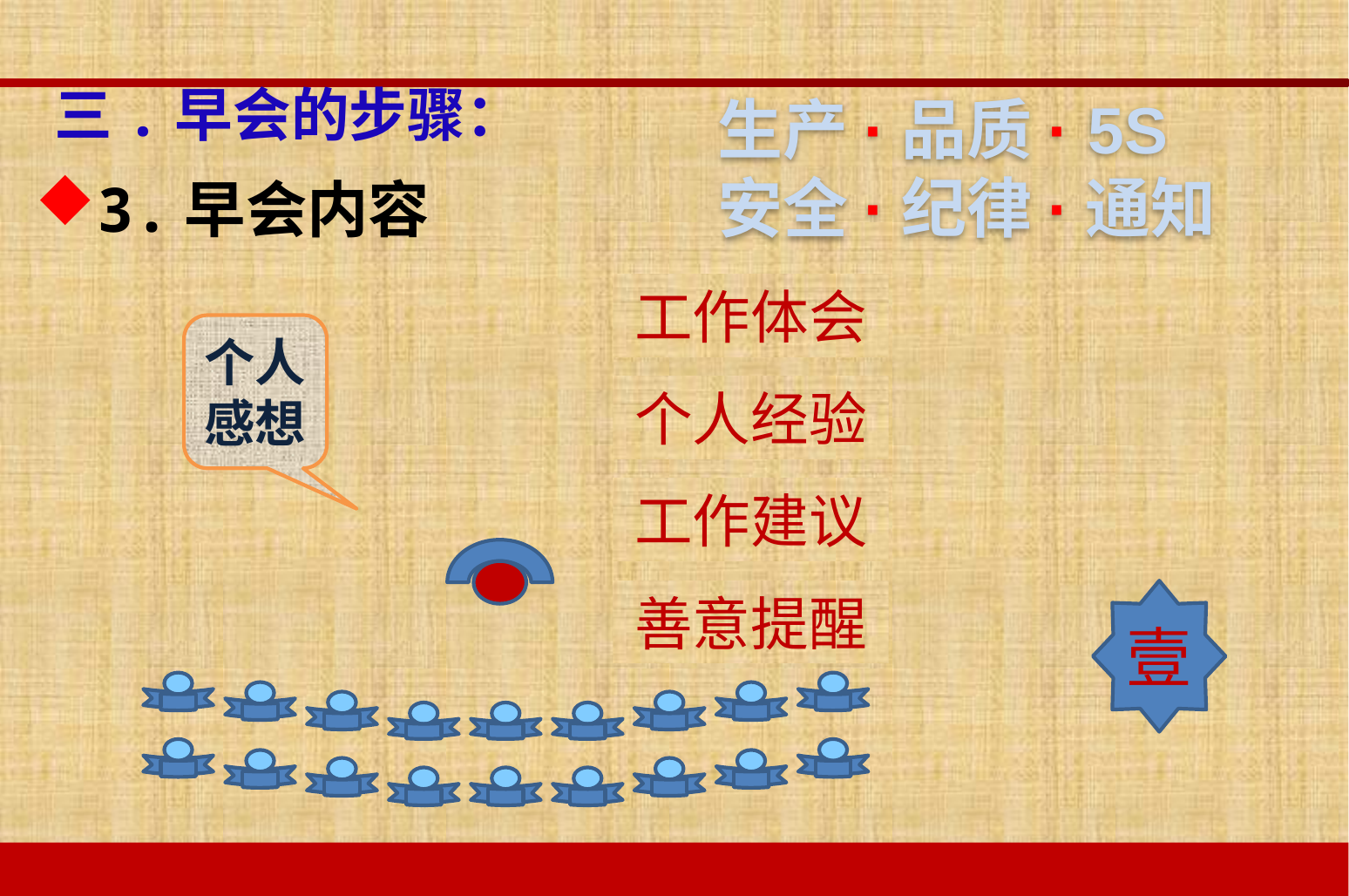

生产·品质· 5S
安全·纪律·通知
# 三.早会的步骤：
3.早会内容
工作体会
个人
感想
个人经验
工作建议

壹
善意提醒